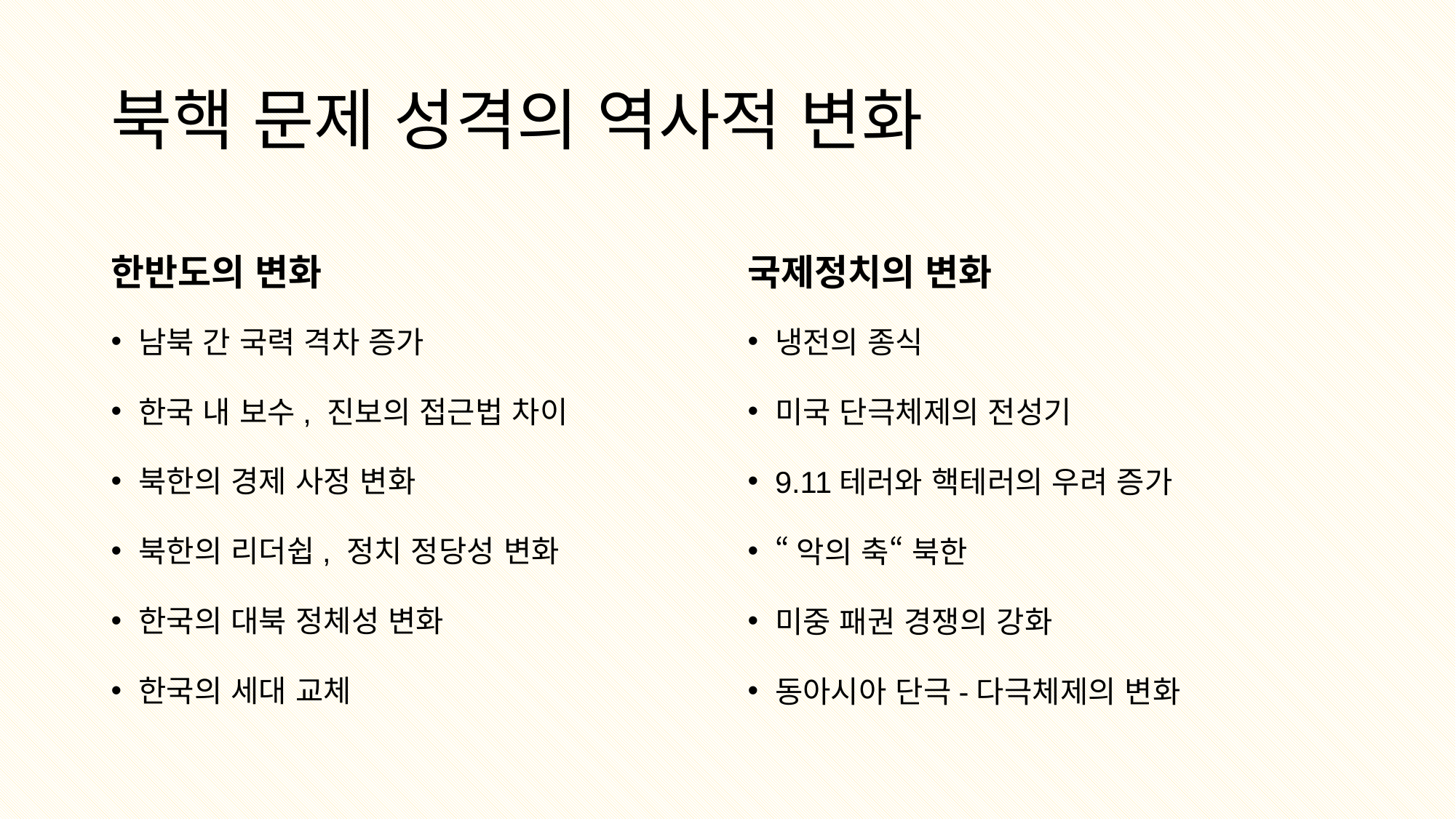

# 북핵 문제 성격의 역사적 변화
한반도의 변화
국제정치의 변화
남북 간 국력 격차 증가
한국 내 보수, 진보의 접근법 차이
북한의 경제 사정 변화
북한의 리더쉽, 정치 정당성 변화
한국의 대북 정체성 변화
한국의 세대 교체

냉전의 종식
미국 단극체제의 전성기
9.11테러와 핵테러의 우려 증가
“악의 축“ 북한
미중 패권 경쟁의 강화
동아시아 단극-다극체제의 변화